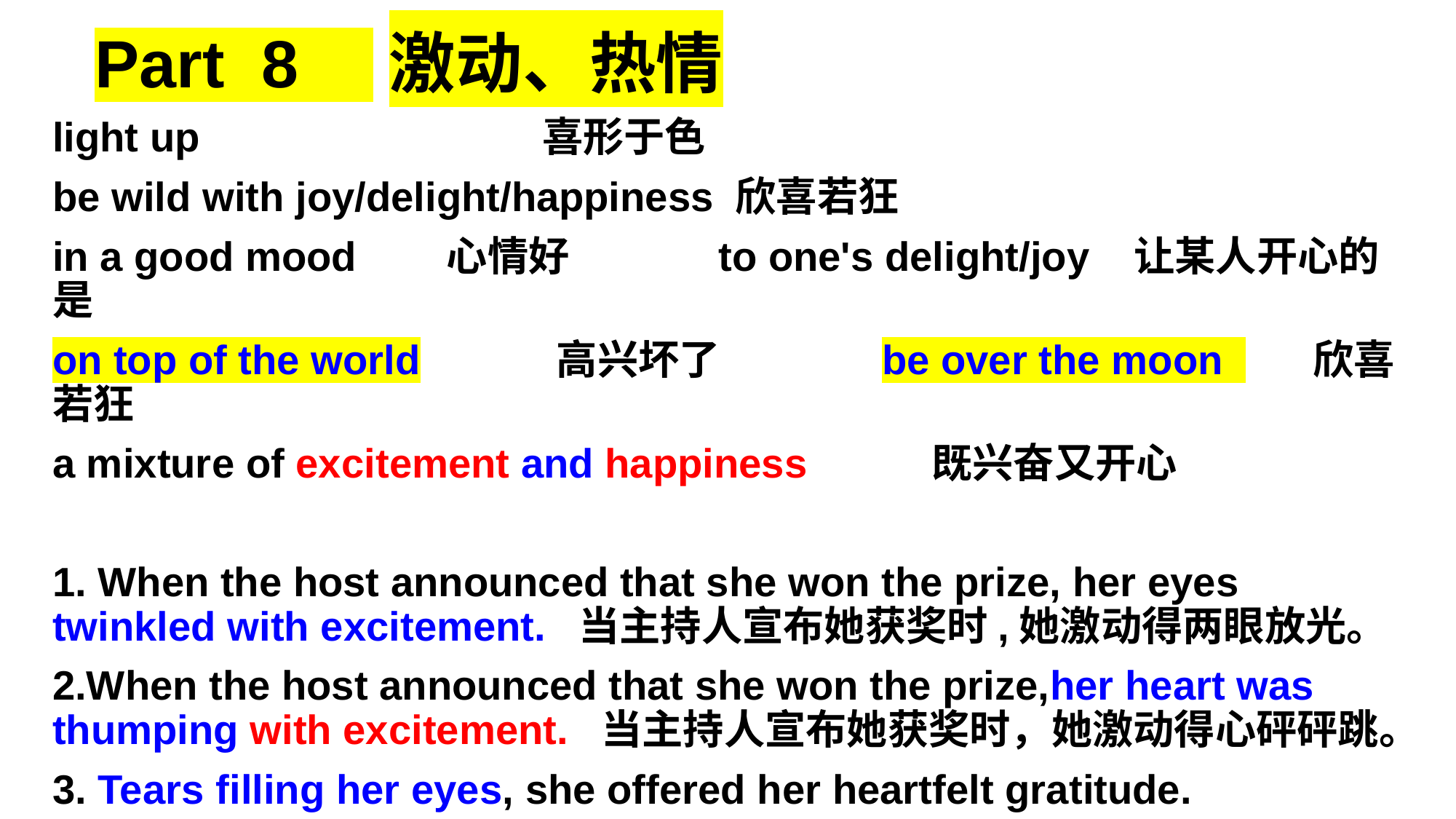

# Part  8    激动、热情
light up                             喜形于色
be wild with joy/delight/happiness 欣喜若狂
in a good mood       心情好               to one's delight/joy   让某人开心的是
on top of the world           高兴坏了	      be over the moon       欣喜若狂
a mixture of excitement and happiness          既兴奋又开心

1. When the host announced that she won the prize, her eyes twinkled with excitement.  当主持人宣布她获奖时,她激动得两眼放光。
2.When the host announced that she won the prize,her heart was thumping with excitement.  当主持人宣布她获奖时，她激动得心砰砰跳。
3. Tears filling her eyes, she offered her heartfelt gratitude.
她热泪盈眶，表示衷心的感谢。